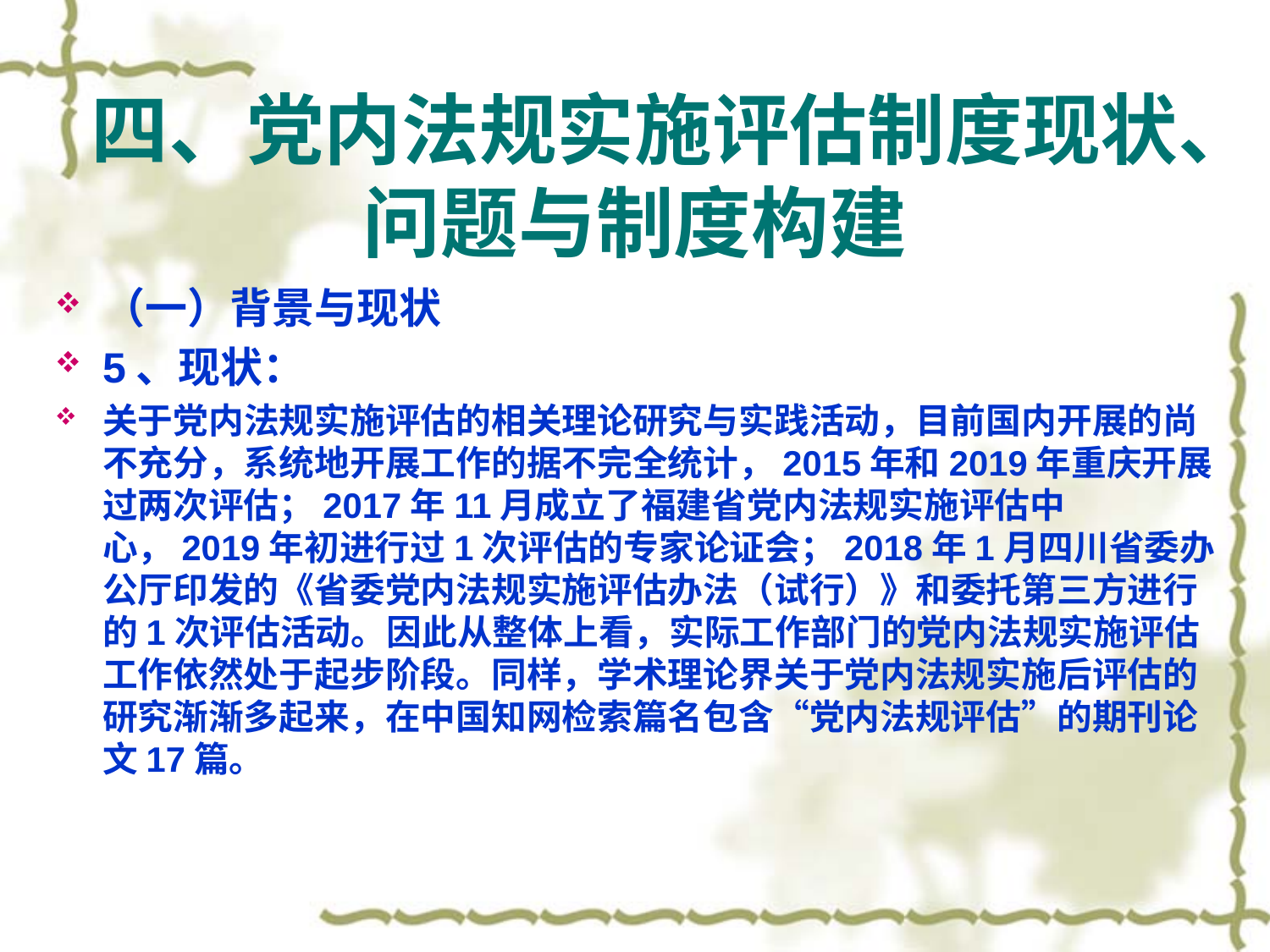

# 四、党内法规实施评估制度现状、问题与制度构建
（一）背景与现状
5、现状：
关于党内法规实施评估的相关理论研究与实践活动，目前国内开展的尚不充分，系统地开展工作的据不完全统计，2015年和2019年重庆开展过两次评估；2017年11月成立了福建省党内法规实施评估中心，2019年初进行过1次评估的专家论证会；2018年1月四川省委办公厅印发的《省委党内法规实施评估办法（试行）》和委托第三方进行的1次评估活动。因此从整体上看，实际工作部门的党内法规实施评估工作依然处于起步阶段。同样，学术理论界关于党内法规实施后评估的研究渐渐多起来，在中国知网检索篇名包含“党内法规评估”的期刊论文17篇。